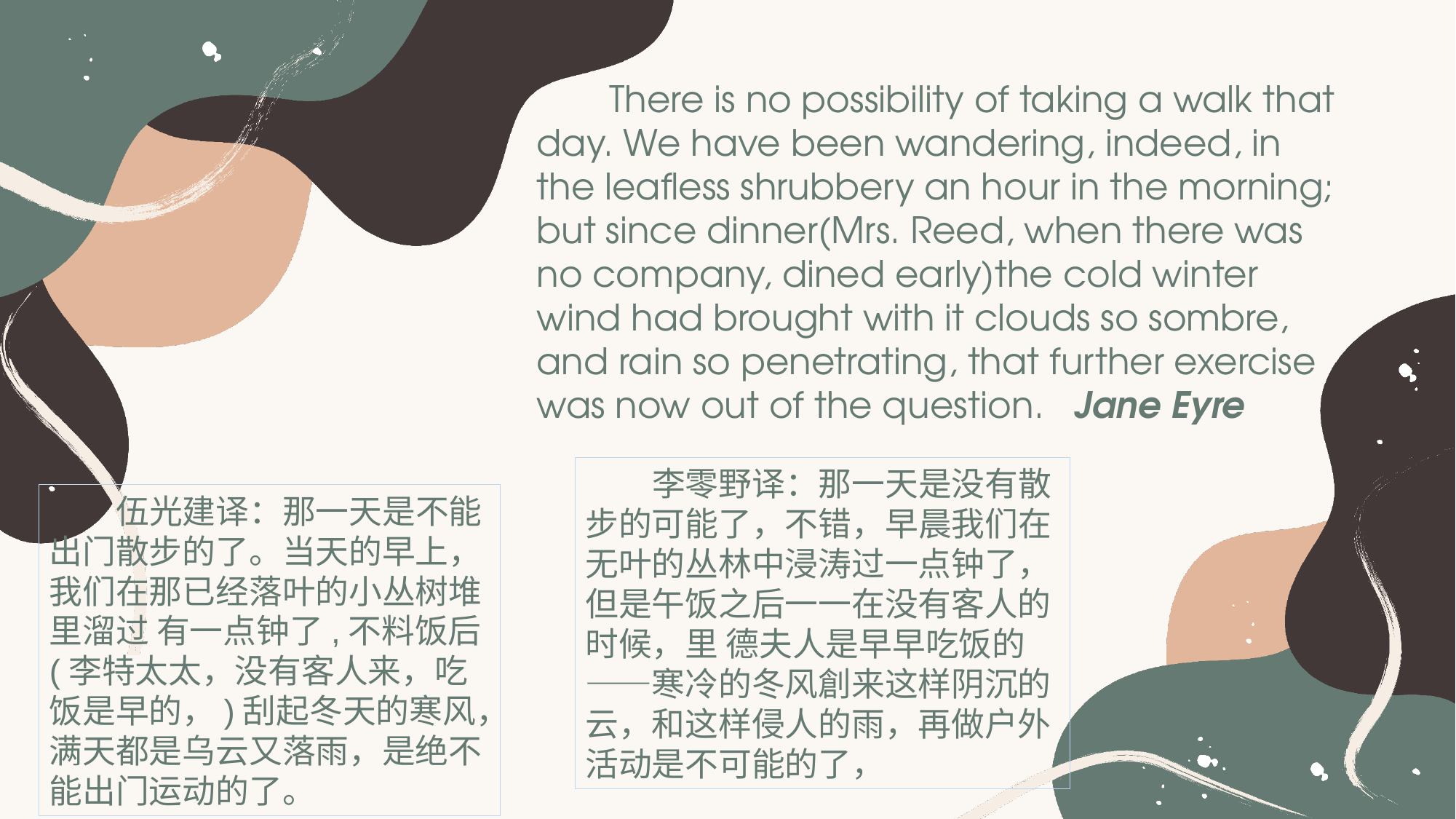

There is no possibility of taking a walk that day. We have been wandering, indeed, in the leafless shrubbery an hour in the morning; but since dinner(Mrs. Reed, when there was no company, dined early)the cold winter wind had brought with it clouds so sombre, and rain so penetrating, that further exercise was now out of the question.   Jane Eyre
李零野译：那一天是没有散步的可能了，不错，早晨我们在无叶的丛林中浸涛过一点钟了，但是午饭之后一一在没有客人的时候，里 德夫人是早早吃饭的——寒冷的冬风創来这样阴沉的云，和这样侵人的雨，再做户外活动是不可能的了，
伍光建译：那一天是不能出门散步的了。当天的早上，我们在那已经落叶的小丛树堆里溜过 有一点钟了,不料饭后(李特太太，没有客人来，吃饭是早的，)刮起冬天的寒风，满天都是乌云又落雨，是绝不能出门运动的了。